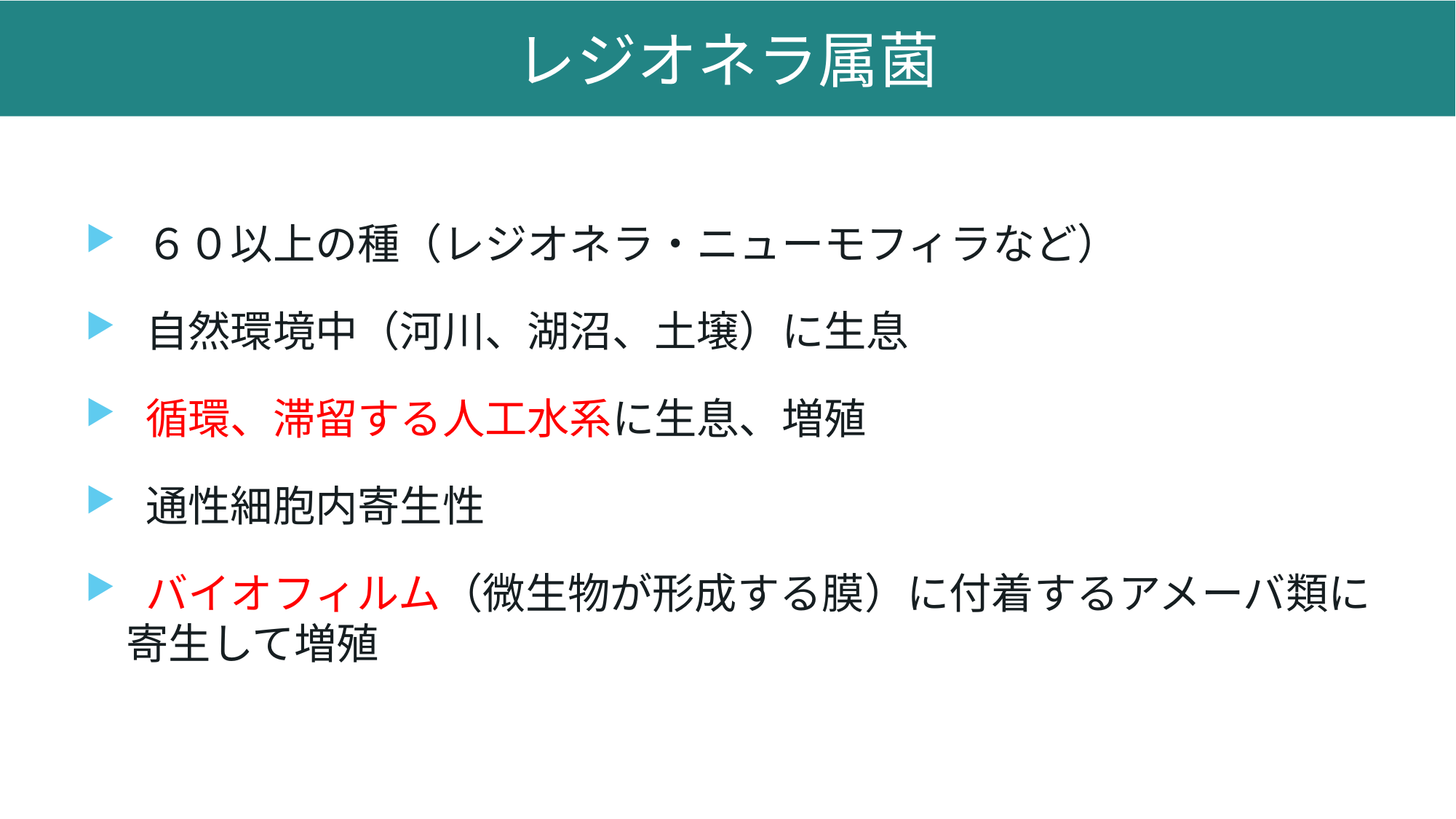

レジオネラ属菌
 ６０以上の種（レジオネラ・ニューモフィラなど）
 自然環境中（河川、湖沼、土壌）に生息
 循環、滞留する人工水系に生息、増殖
 通性細胞内寄生性
 バイオフィルム（微生物が形成する膜）に付着するアメーバ類に寄生して増殖